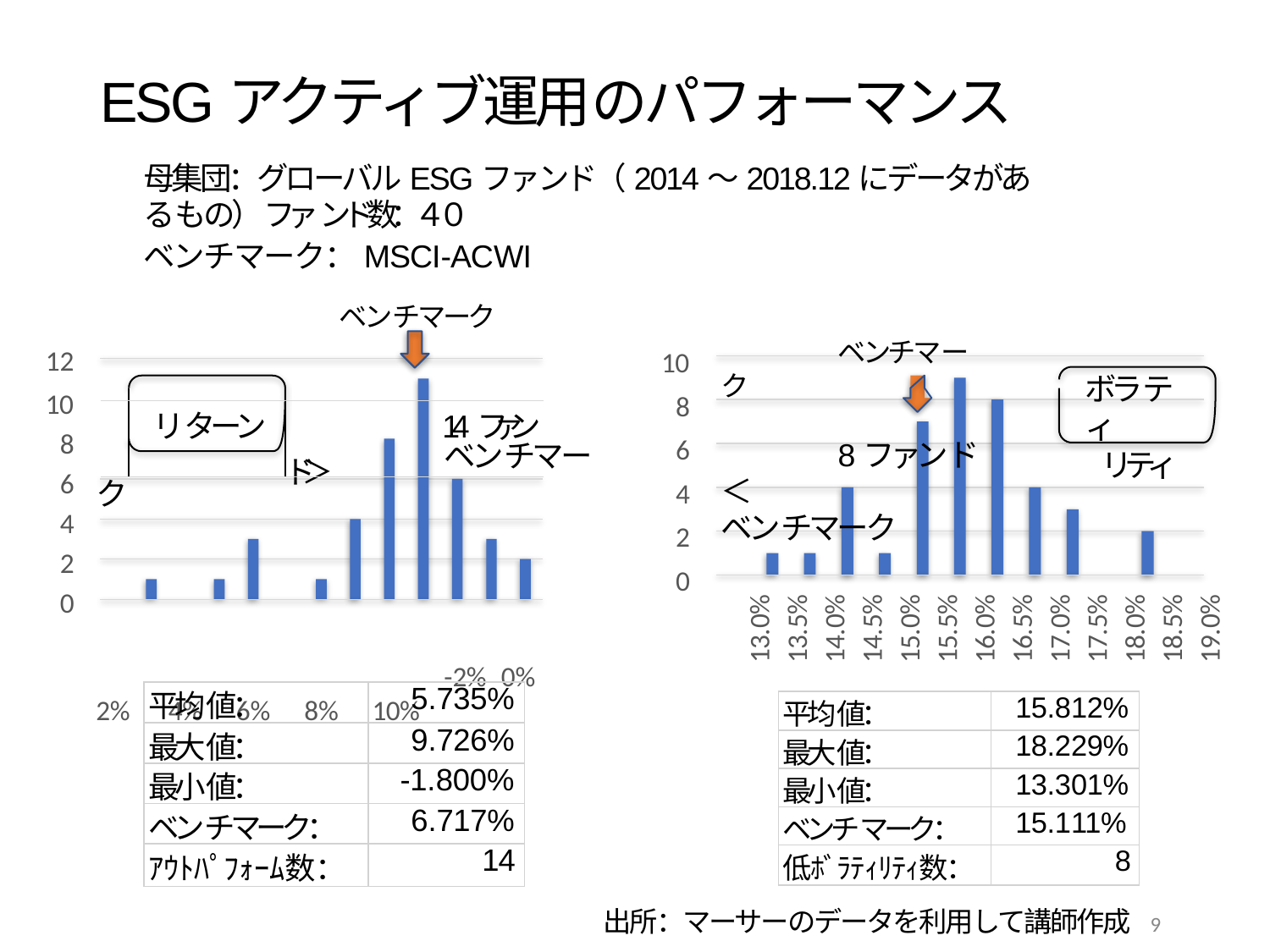

ESGアクティブ運用のパフォーマンス

母集団：グローバルESGファンド（2014～2018.12にデータがあるもの）ファンド数：４０
ベンチマーク：MSCI-ACWI

ベンチマーク

ベンチマーク

8ファンド＜
ベンチマーク
10 8 6 4 2 0
12
10 8 6 4 2 0

ボラティ
リティ

|  |  |  |
| --- | --- | --- |
|  | リターン | 14ファンド＞ |

ベンチマーク

-2%	0%	2%	4%	6%	8%	10%

13.5%
13.0%
14.0%
14.5%
15.0%
15.5%
16.0%
16.5%
17.0%
17.5%
18.0%
18.5%
19.0%
| 平均値： | 5.735% |
| --- | --- |
| 最大値： | 9.726% |
| 最小値： | -1.800% |
| ベンチマーク： | 6.717% |
| ｱｳﾄﾊﾟﾌｫｰﾑ数： | 14 |
| 平均値： | 15.812% |
| --- | --- |
| 最大値： | 18.229% |
| 最小値： | 13.301% |
| ベンチマーク： | 15.111% |
| 低ﾎﾞﾗﾃｨﾘﾃｨ数： | 8 |
出所：マーサーのデータを利用して講師作成  9